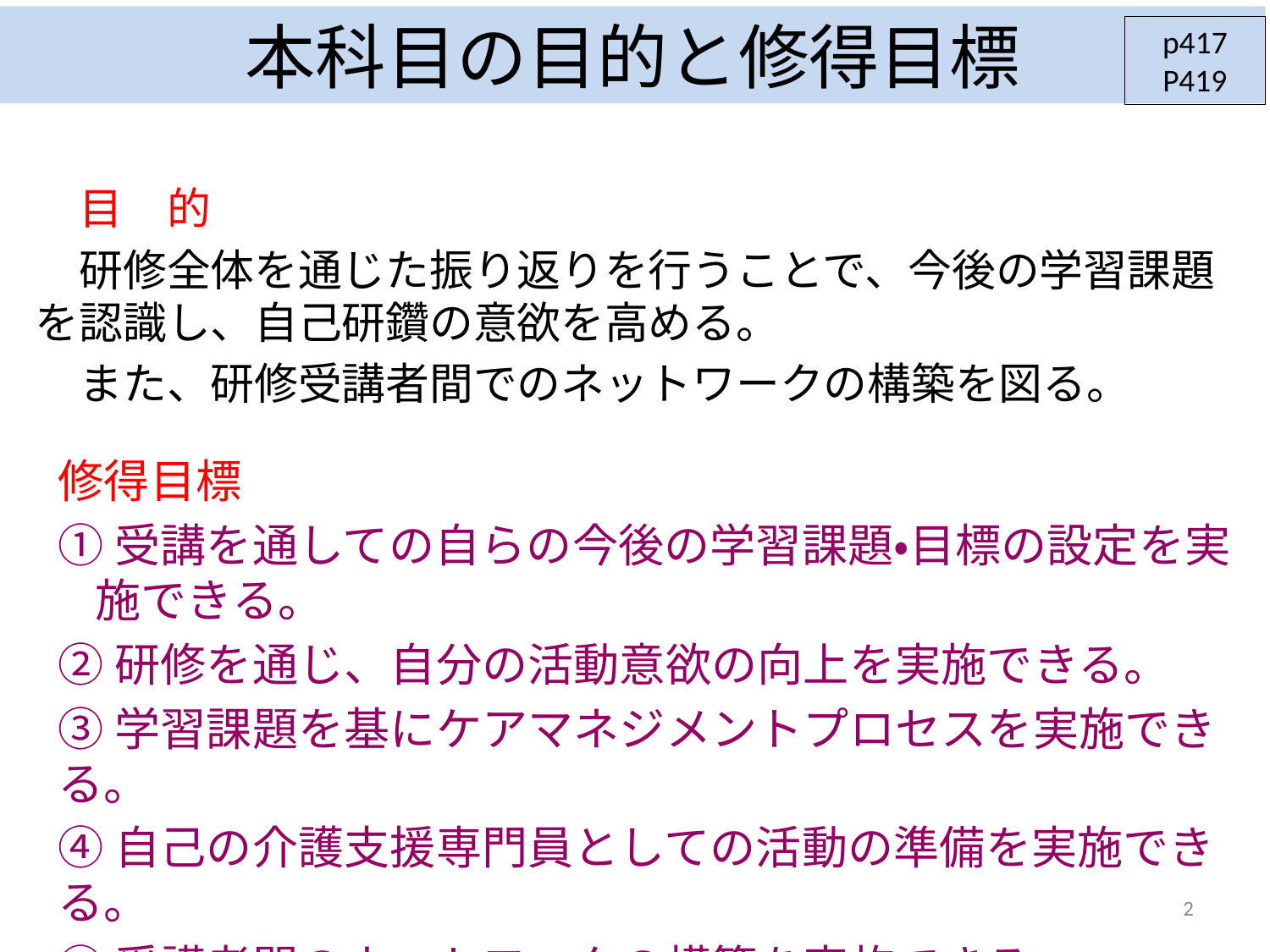

本科目の目的と修得目標
p417
P419
　目　的
　研修全体を通じた振り返りを行うことで、今後の学習課題を認識し、自己研鑽の意欲を高める。
　また、研修受講者間でのネットワークの構築を図る。

修得目標
①受講を通しての自らの今後の学習課題・目標の設定を実施できる。
②研修を通じ、自分の活動意欲の向上を実施できる。
③学習課題を基にケアマネジメントプロセスを実施できる。
④自己の介護支援専門員としての活動の準備を実施できる。
⑤受講者間のネットワークの構築を実施できる。
2